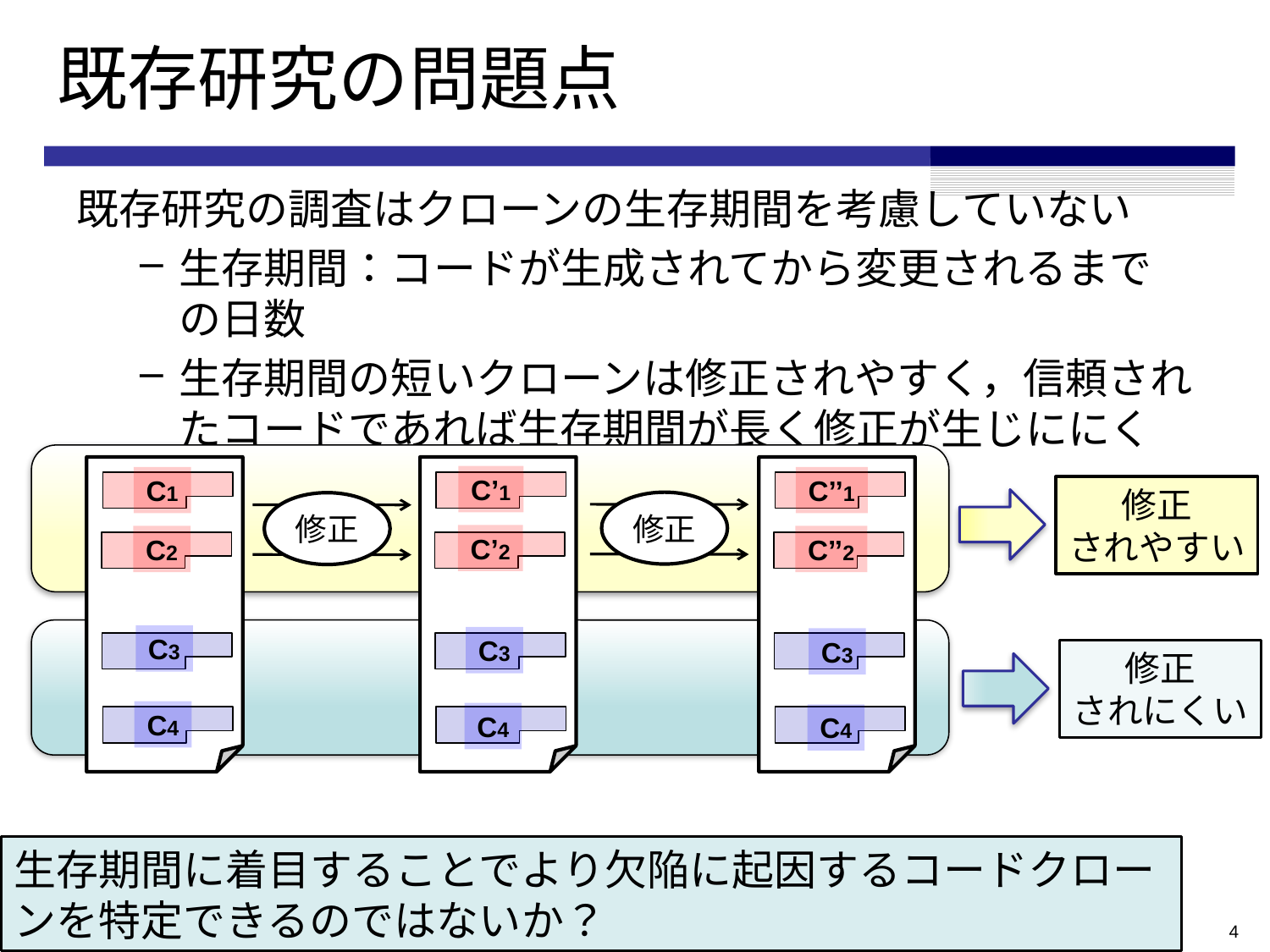

# 既存研究の問題点
既存研究の調査はクローンの生存期間を考慮していない
生存期間：コードが生成されてから変更されるまでの日数
生存期間の短いクローンは修正されやすく，信頼されたコードであれば生存期間が長く修正が生じににくい

C’1
C1
C’’1

修正
されやすい

修正
修正
C’2
C2
C’’2

C3
C3
C3

修正
されにくい

C4
C4
C4

生存期間に着目することでより欠陥に起因するコードクローンを特定できるのではないか？
4